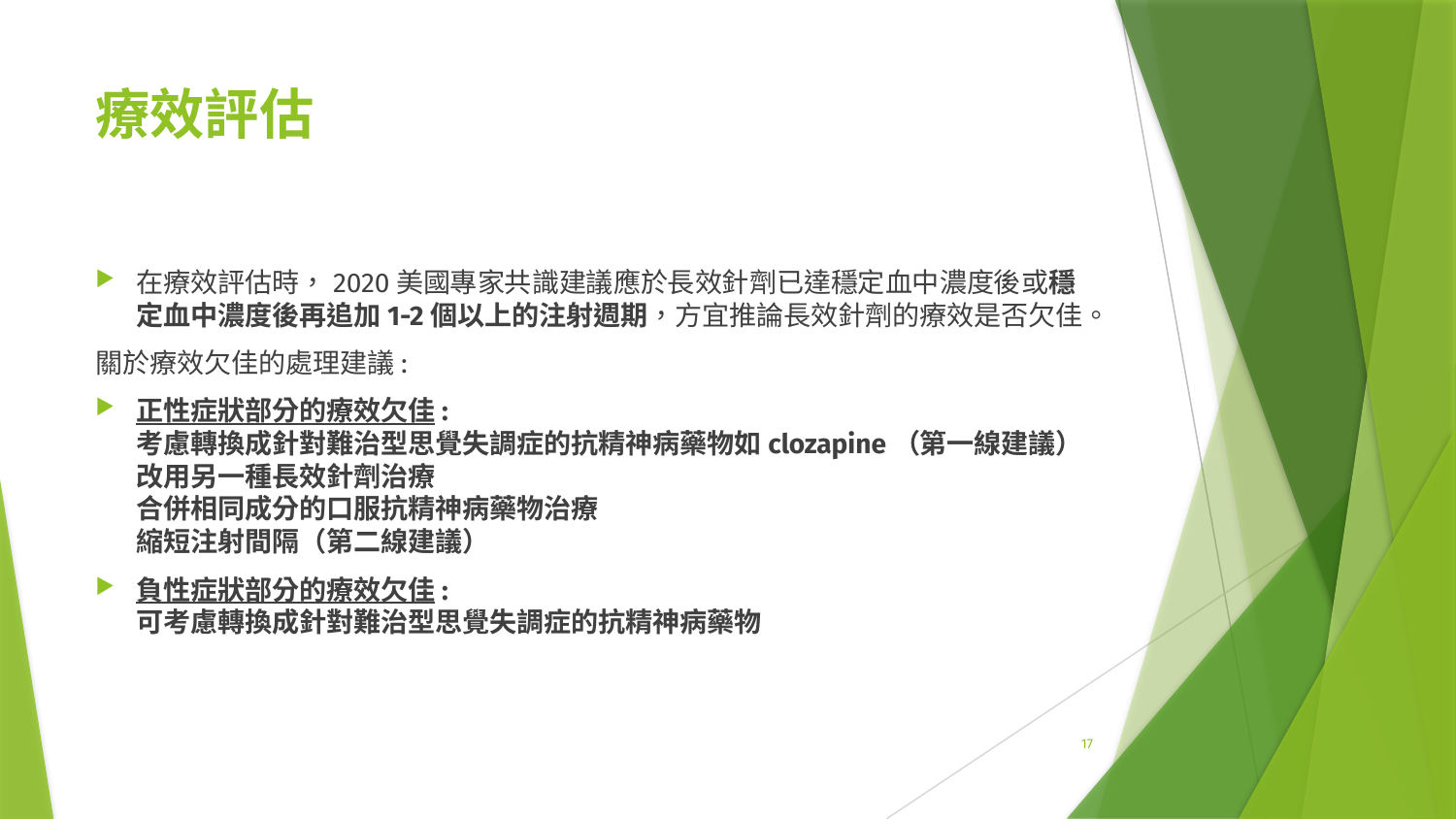

# 療效評估
在療效評估時，2020美國專家共識建議應於長效針劑已達穩定血中濃度後或穩定血中濃度後再追加1-2個以上的注射週期，方宜推論長效針劑的療效是否欠佳。
關於療效欠佳的處理建議:
正性症狀部分的療效欠佳:
考慮轉換成針對難治型思覺失調症的抗精神病藥物如clozapine（第一線建議）
改用另一種長效針劑治療
合併相同成分的口服抗精神病藥物治療
縮短注射間隔（第二線建議）
負性症狀部分的療效欠佳:
可考慮轉換成針對難治型思覺失調症的抗精神病藥物
17